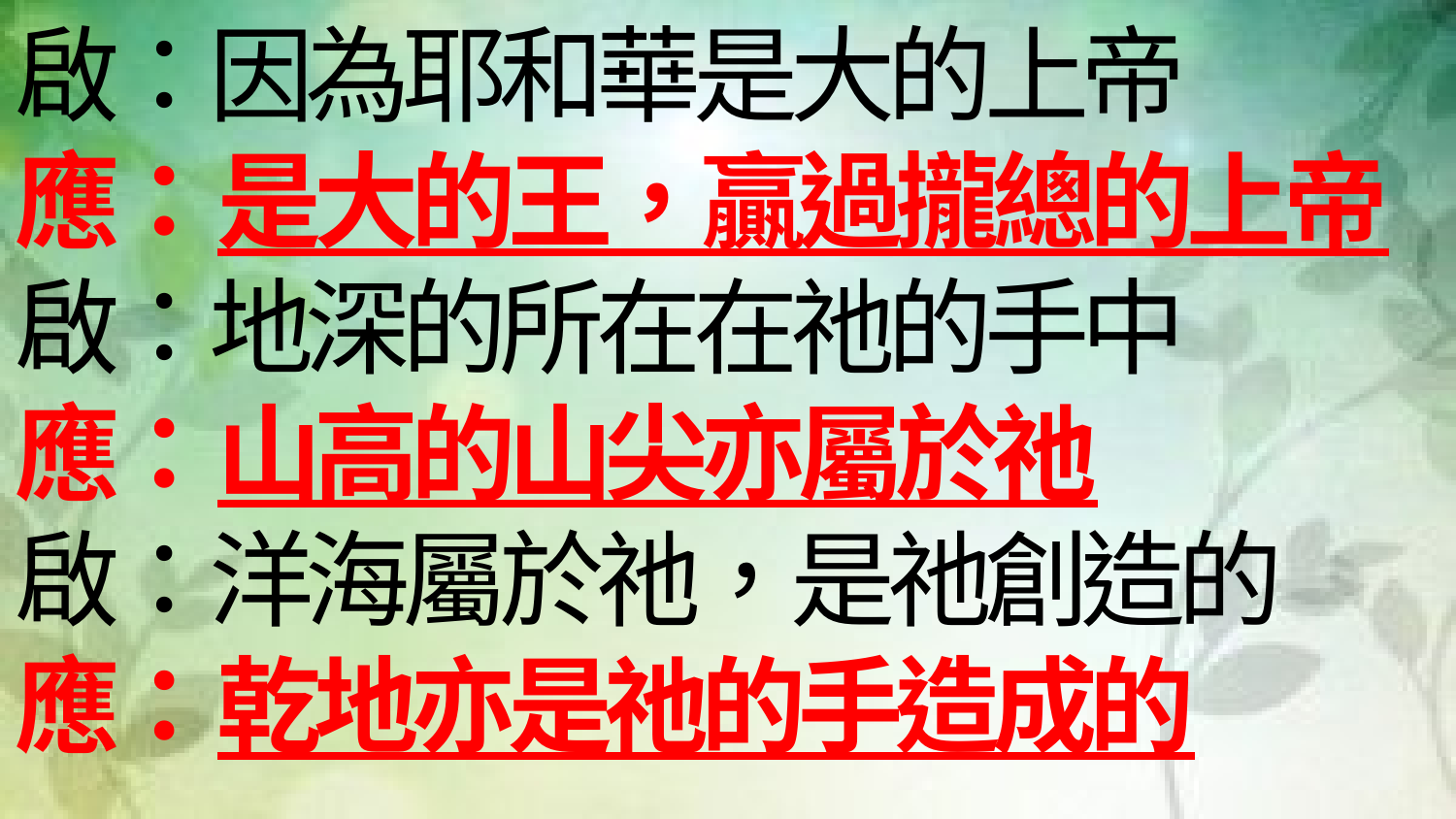

啟：因為耶和華是大的上帝
應：是大的王，贏過攏總的上帝
啟：地深的所在在祂的手中
應：山高的山尖亦屬於祂
啟：洋海屬於祂，是祂創造的
應：乾地亦是祂的手造成的